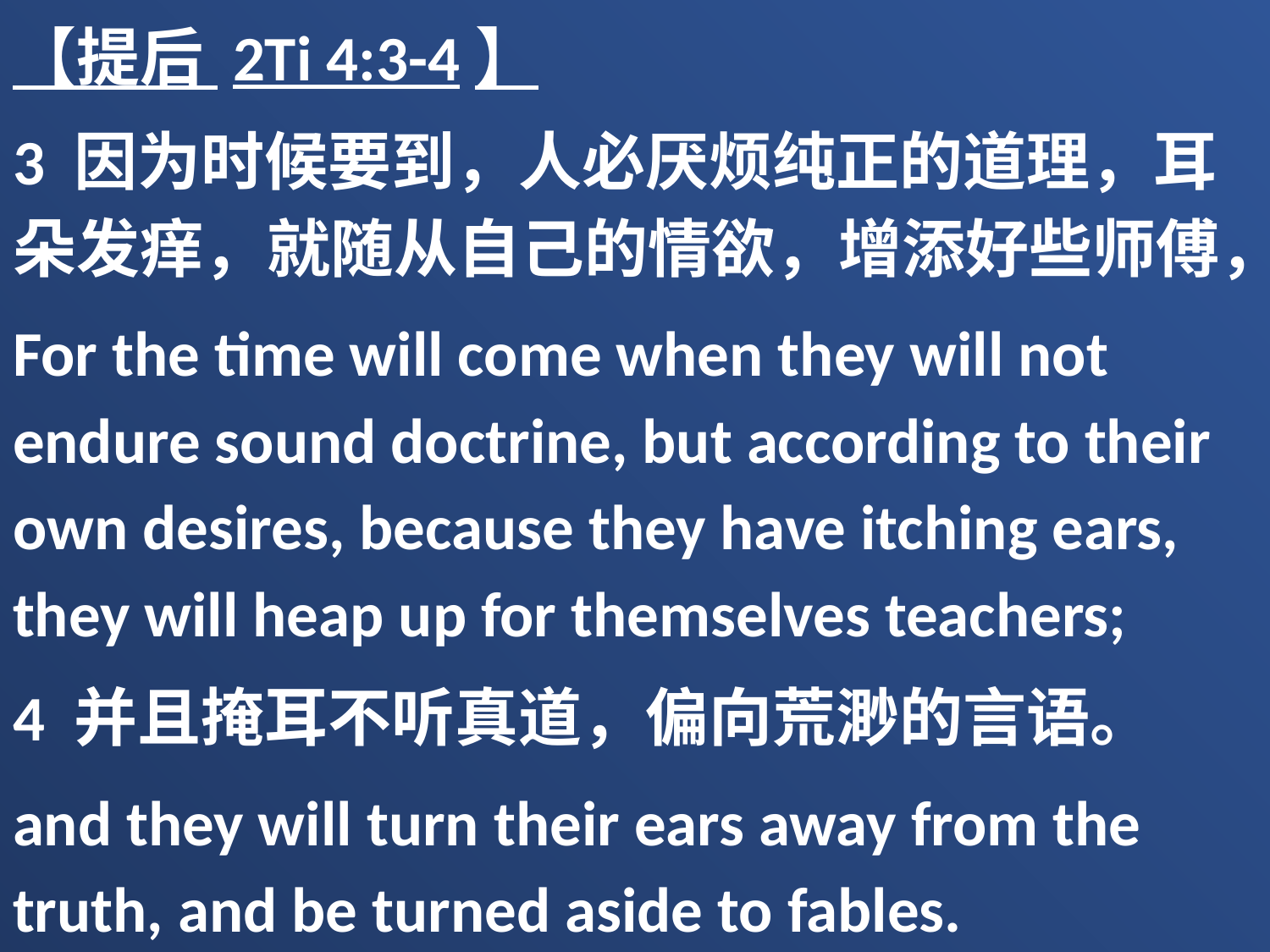

【提后 2Ti 4:3-4】
3 因为时候要到，人必厌烦纯正的道理，耳朵发痒，就随从自己的情欲，增添好些师傅，
For the time will come when they will not endure sound doctrine, but according to their own desires, because they have itching ears, they will heap up for themselves teachers;
4 并且掩耳不听真道，偏向荒渺的言语。
and they will turn their ears away from the truth, and be turned aside to fables.